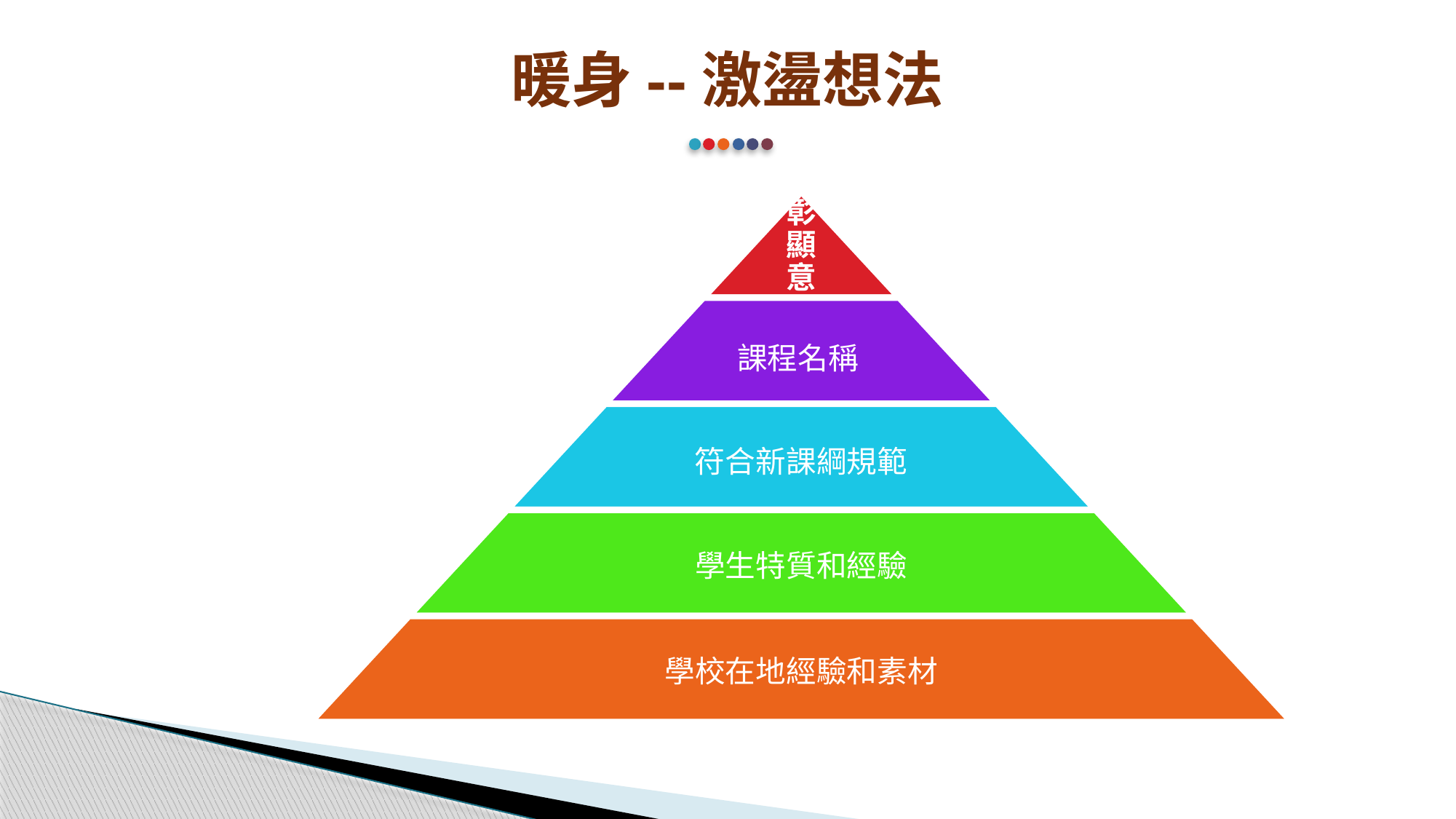

暖身--激盪想法

願景-彰顯意義價值
課程名稱
符合新課綱規範
學生特質和經驗
學校在地經驗和素材